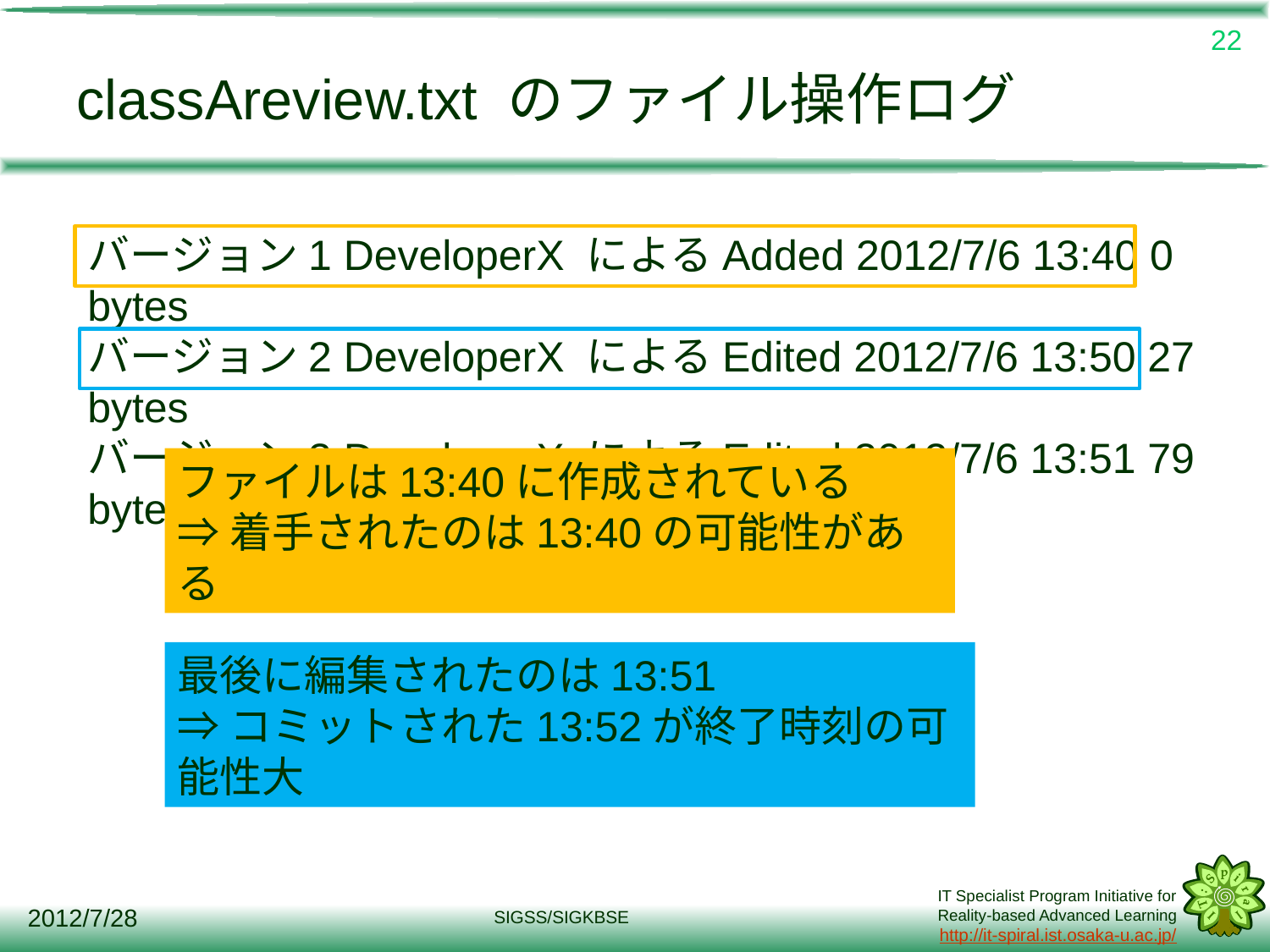

22
# classAreview.txt のファイル操作ログ
バージョン1 DeveloperX によるAdded 2012/7/6 13:40 0 bytes
バージョン2 DeveloperX によるEdited 2012/7/6 13:50 27 bytes
バージョン3 DeveloperX によるEdited 2012/7/6 13:51 79 bytes

ファイルは13:40に作成されている
⇒着手されたのは13:40の可能性がある
最後に編集されたのは13:51
⇒コミットされた13:52が終了時刻の可能性大
2012/7/28
SIGSS/SIGKBSE